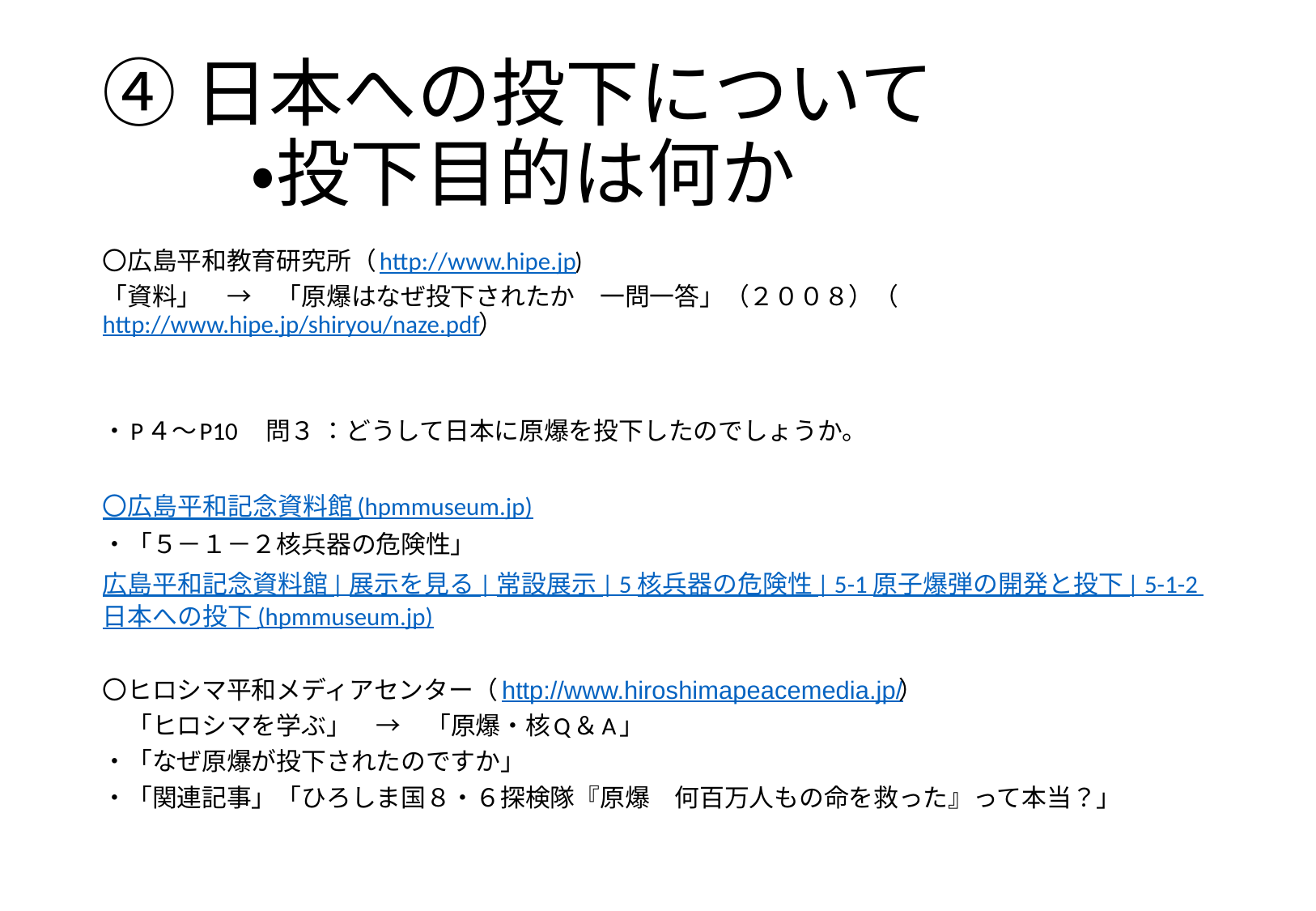

# ④日本への投下について 　　・投下目的は何か
〇広島平和教育研究所（http://www.hipe.jp)
「資料」　→　「原爆はなぜ投下されたか　一問一答」（２００８）（http://www.hipe.jp/shiryou/naze.pdf）

・P４～P10　問３ ：どうして日本に原爆を投下したのでしょうか。

〇広島平和記念資料館 (hpmmuseum.jp)
・「５－１－２核兵器の危険性」
広島平和記念資料館 | 展示を見る | 常設展示 | 5 核兵器の危険性 | 5-1 原子爆弾の開発と投下 | 5-1-2 日本への投下 (hpmmuseum.jp)

〇ヒロシマ平和メディアセンター（http://www.hiroshimapeacemedia.jp/）
　「ヒロシマを学ぶ」　→　「原爆・核Q＆A」
・「なぜ原爆が投下されたのですか」
・「関連記事」「ひろしま国８・６探検隊『原爆　何百万人もの命を救った』って本当？」